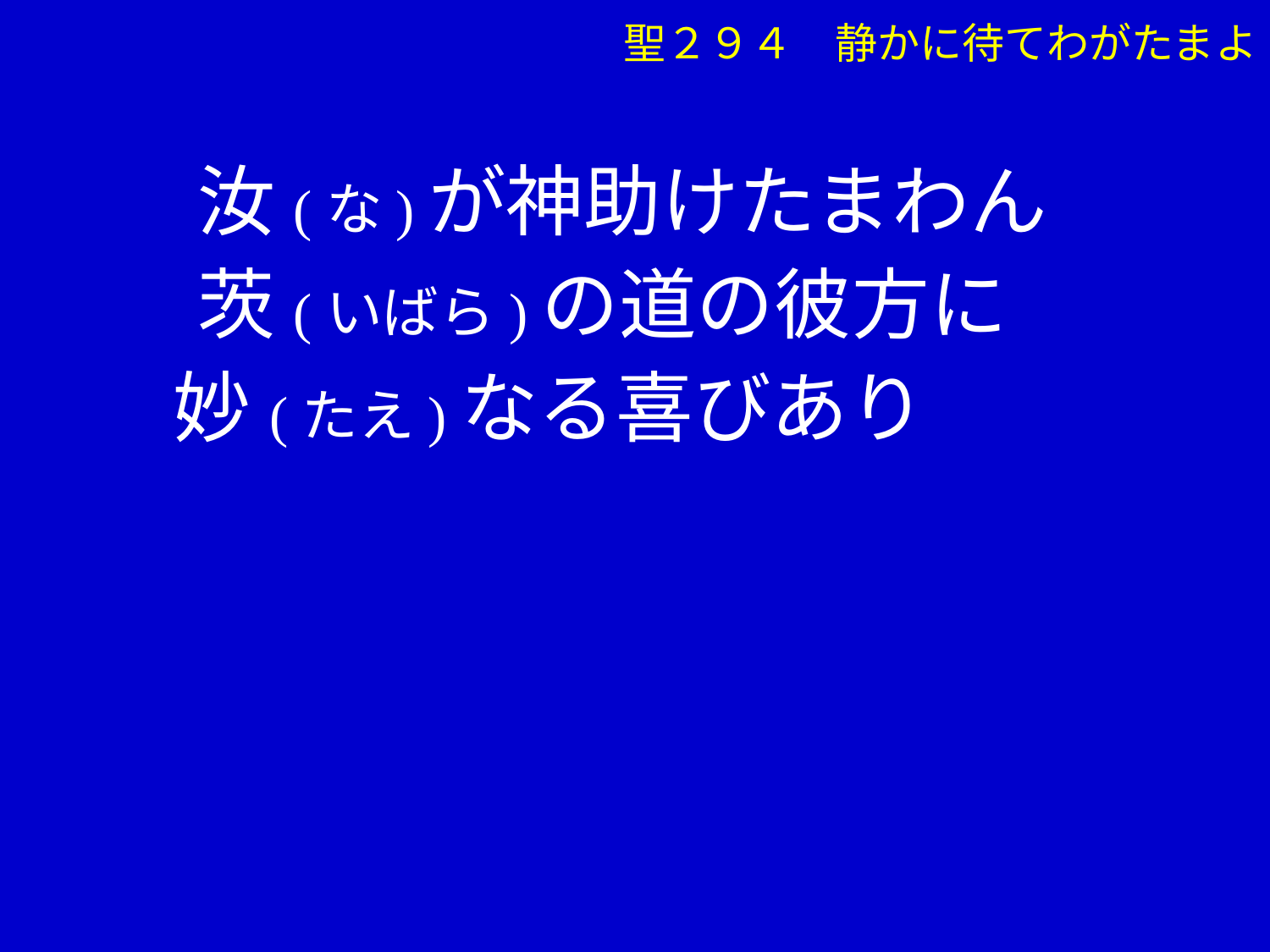

聖２９４　静かに待てわがたまよ
　 汝(な)が神助けたまわん
　 茨(いばら)の道の彼方に
   妙(たえ)なる喜びあり